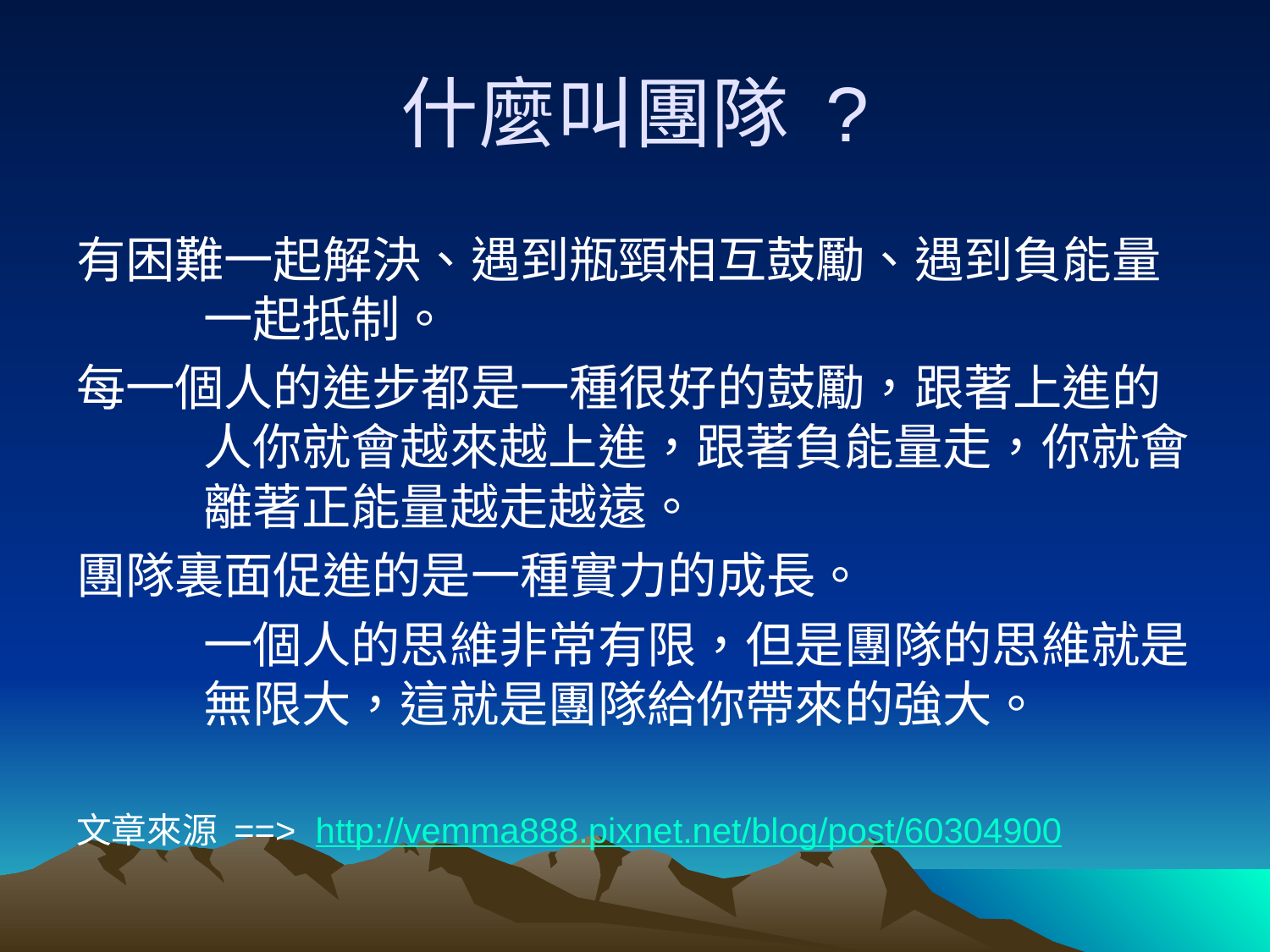

# 什麼叫團隊 ?
有困難一起解決、遇到瓶頸相互鼓勵、遇到負能量	一起抵制。
每一個人的進步都是一種很好的鼓勵，跟著上進的	人你就會越來越上進，跟著負能量走，你就會	離著正能量越走越遠。
團隊裏面促進的是一種實力的成長。
	一個人的思維非常有限，但是團隊的思維就是	無限大，這就是團隊給你帶來的強大。

文章來源 ==>  http://vemma888.pixnet.net/blog/post/60304900